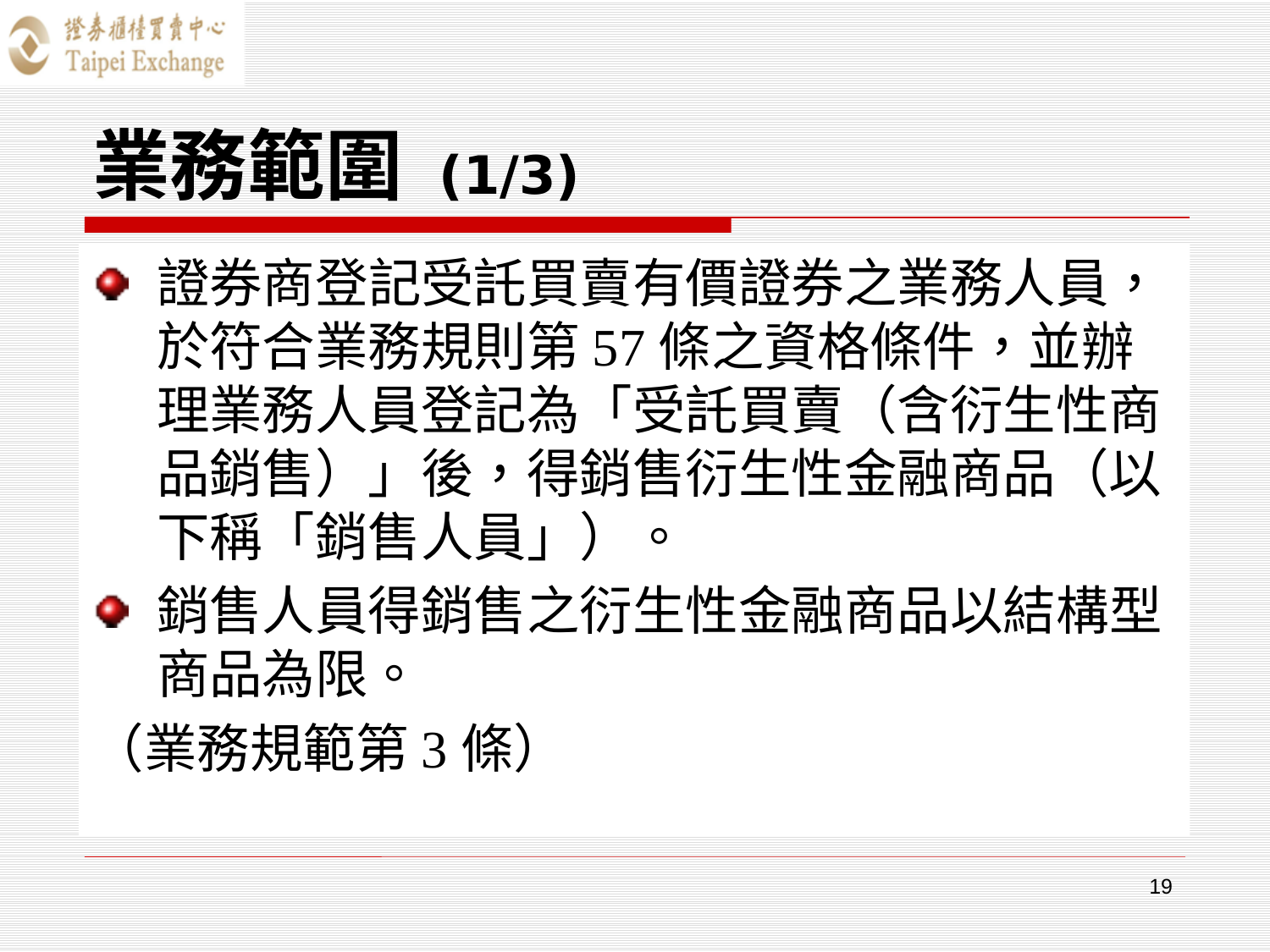

# 業務範圍 (1/3)
證券商登記受託買賣有價證券之業務人員，於符合業務規則第57條之資格條件，並辦理業務人員登記為「受託買賣（含衍生性商品銷售）」後，得銷售衍生性金融商品（以下稱「銷售人員」）。
銷售人員得銷售之衍生性金融商品以結構型商品為限。
（業務規範第3條）

19